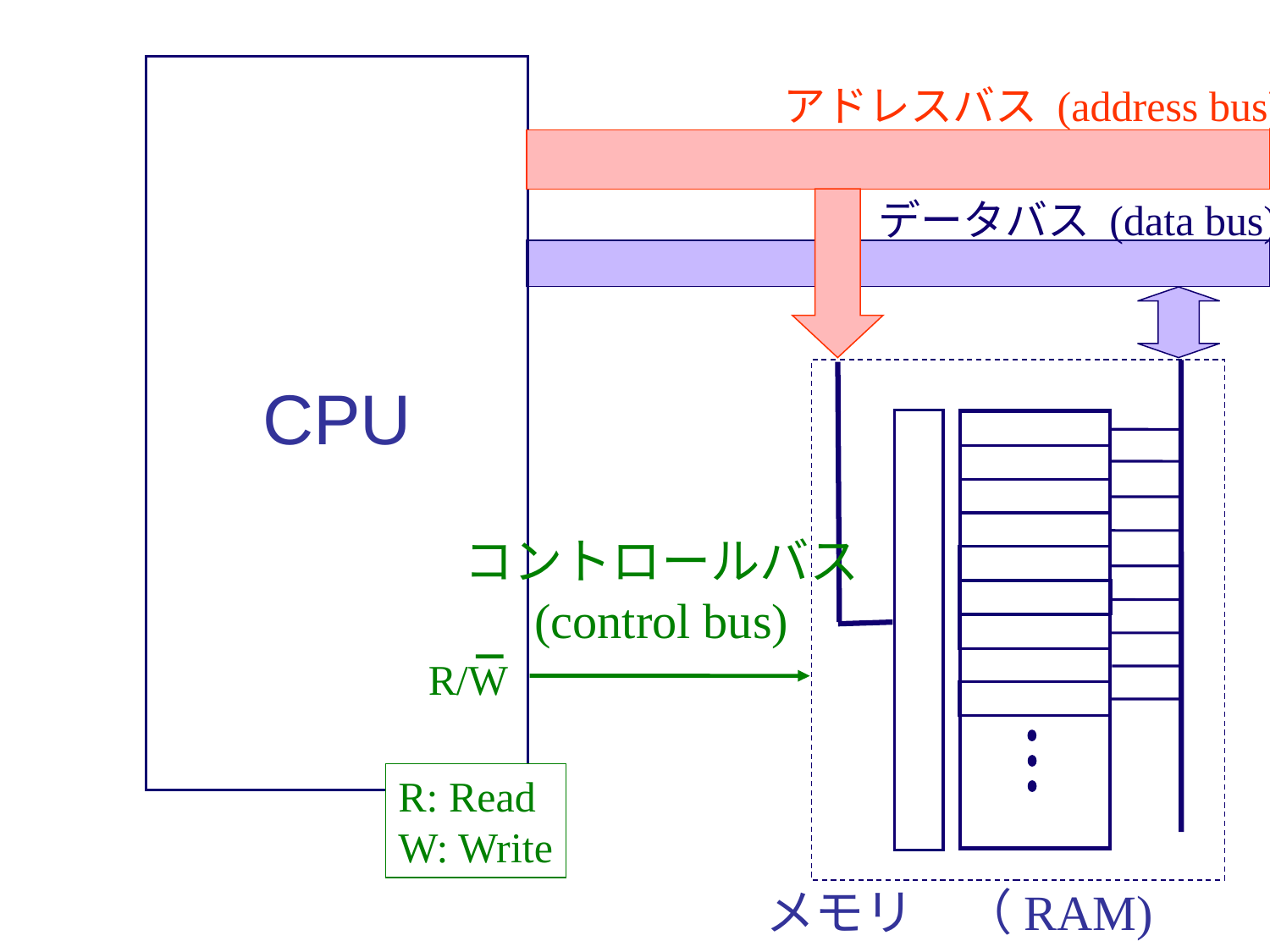

アドレスバス (address bus)

データバス (data bus)

CPU

コントロールバス
(control bus)

R/W

R: Read
W: Write

メモリ　（RAM)